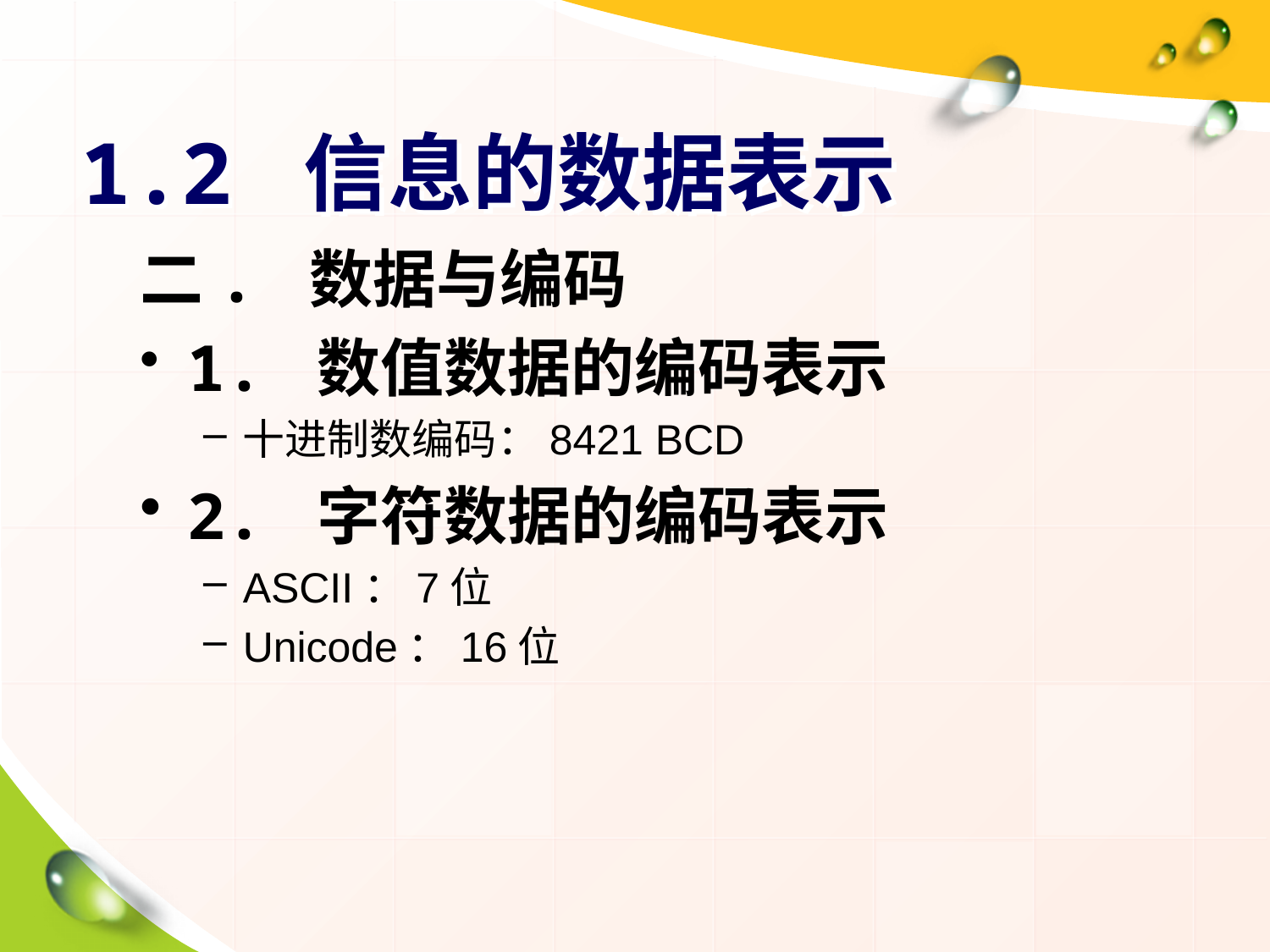

# 1.2 信息的数据表示
二. 数据与编码
1. 数值数据的编码表示
十进制数编码：8421 BCD
2. 字符数据的编码表示
ASCII：7位
Unicode：16位